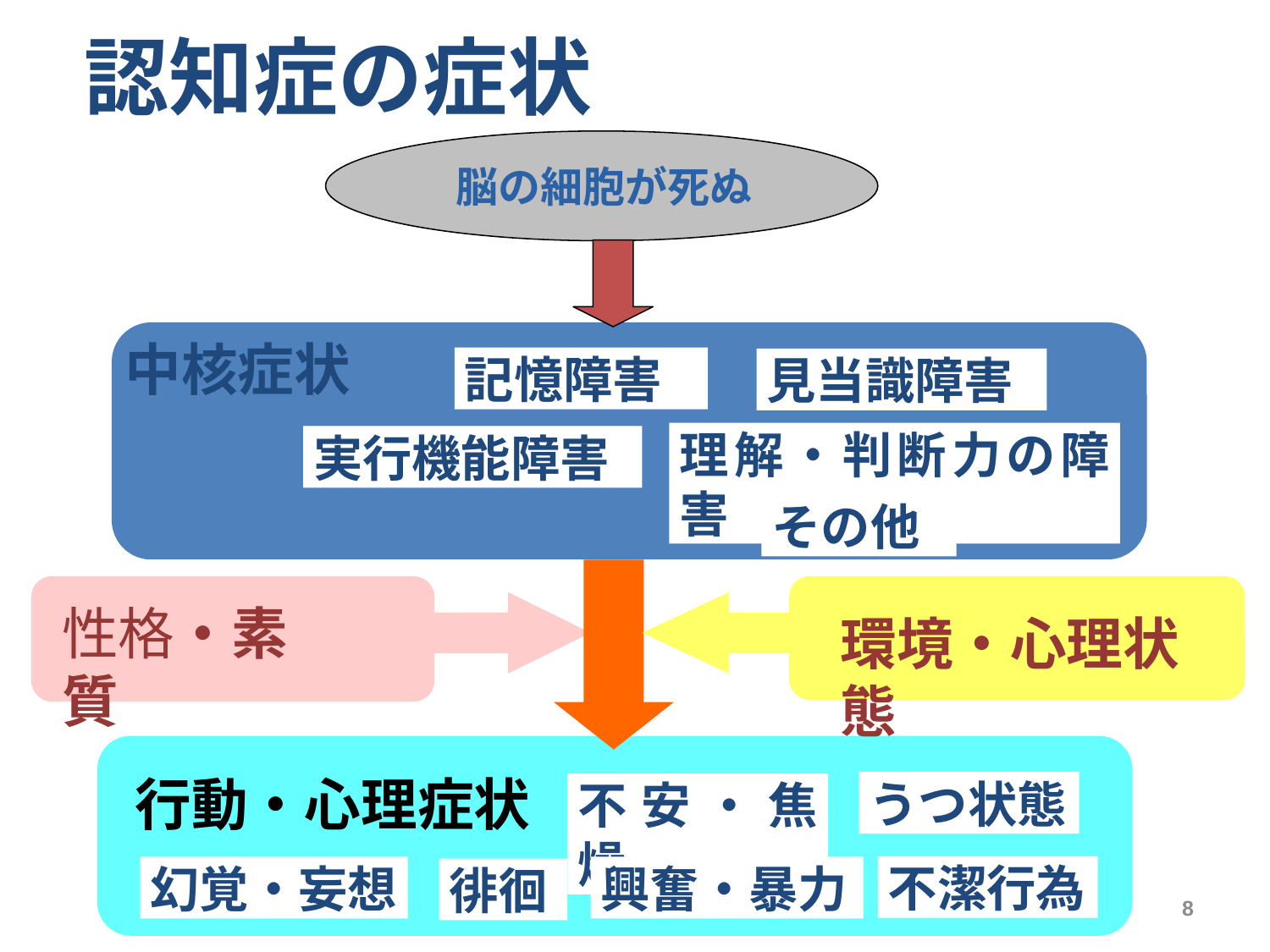

認知症の症状

脳の細胞が死ぬ

中核症状
記憶障害
見当識障害
理解・判断力の障害
実行機能障害
その他

性格・素質

環境・心理状態

行動・心理症状
うつ状態
不安・焦燥
不潔行為
幻覚・妄想
興奮・暴力
徘徊
8